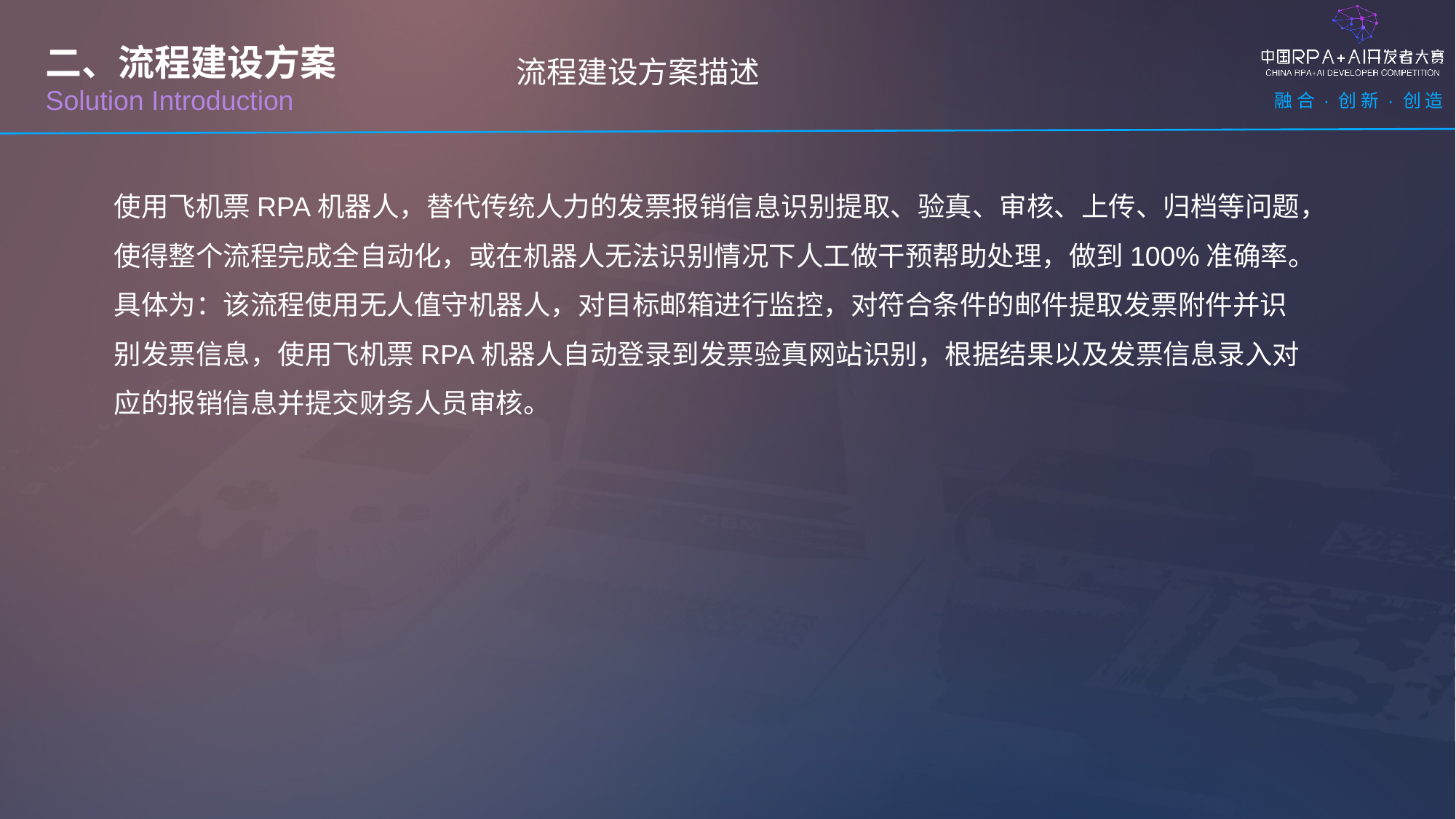

二、流程建设方案
Solution Introduction

               流程建设方案描述
使用飞机票RPA机器人，替代传统人力的发票报销信息识别提取、验真、审核、上传、归档等问题，使得整个流程完成全自动化，或在机器人无法识别情况下人工做干预帮助处理，做到100%准确率。具体为：该流程使用无人值守机器人，对目标邮箱进行监控，对符合条件的邮件提取发票附件并识别发票信息，使用飞机票RPA机器人自动登录到发票验真网站识别，根据结果以及发票信息录入对应的报销信息并提交财务人员审核。